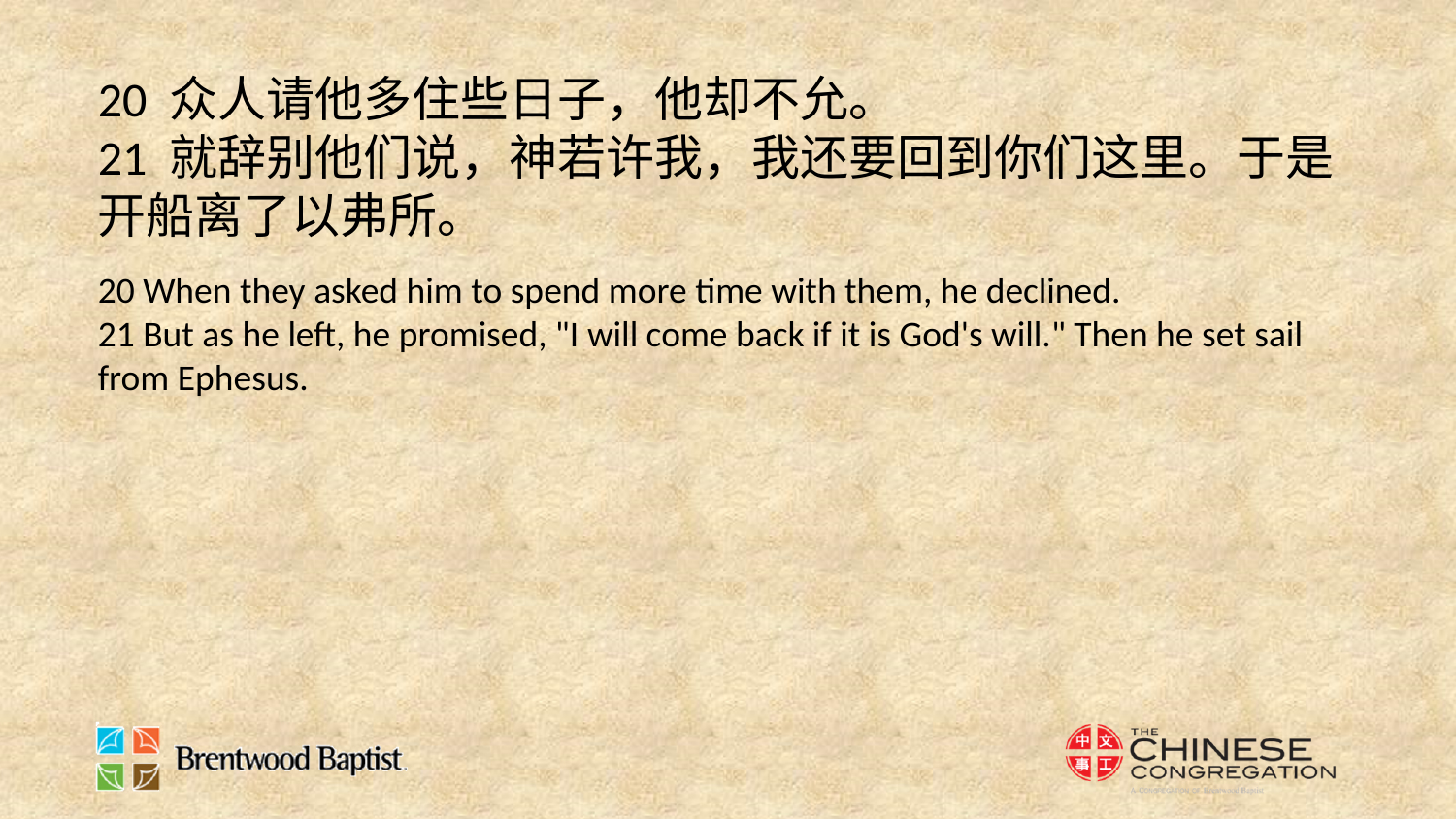

20 众人请他多住些日子，他却不允。
21 就辞别他们说，神若许我，我还要回到你们这里。于是开船离了以弗所。

20 When they asked him to spend more time with them, he declined.
21 But as he left, he promised, "I will come back if it is God's will." Then he set sail from Ephesus.